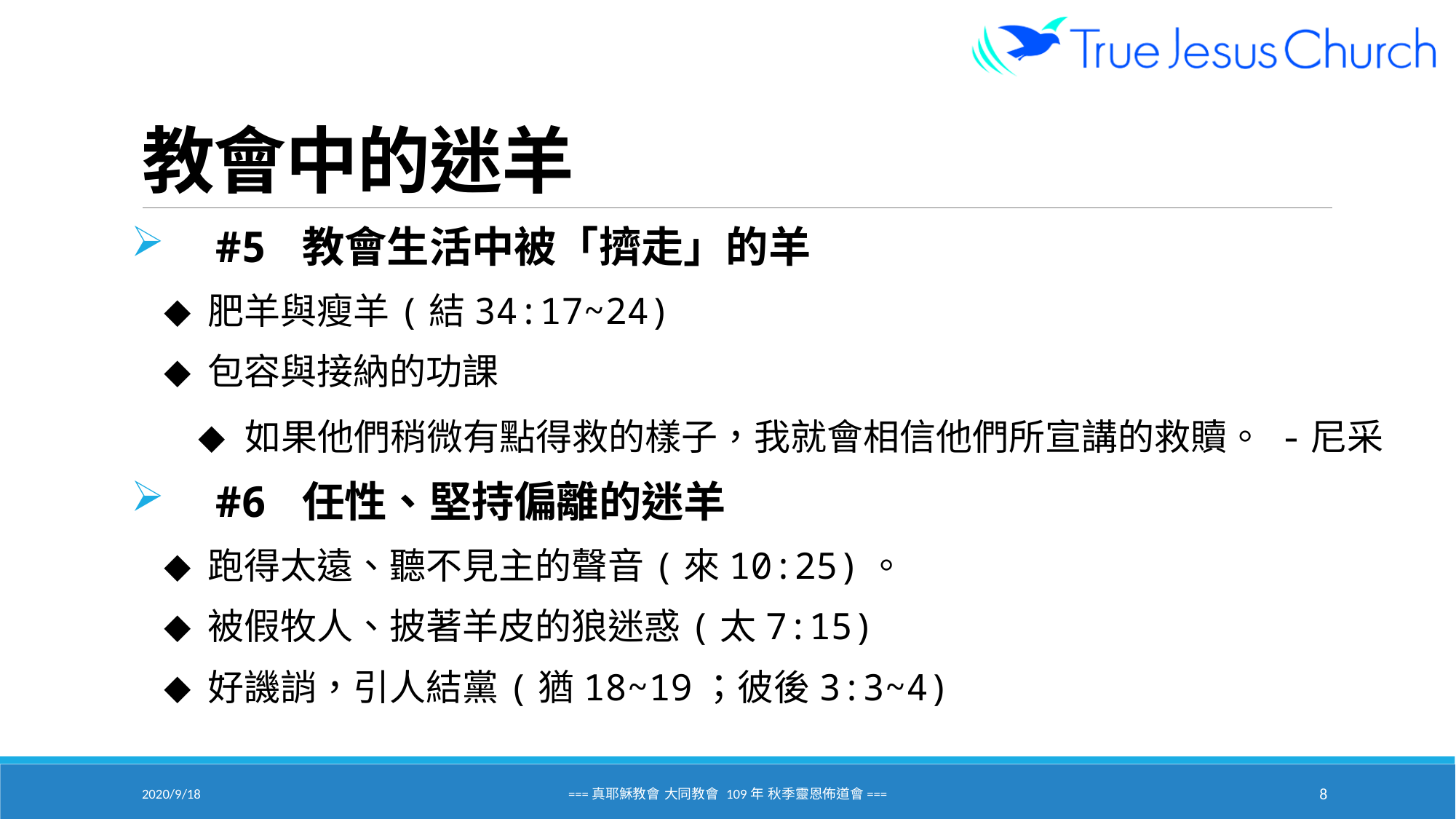

# 教會中的迷羊
  #5 教會生活中被「擠走」的羊
    ◆ 肥羊與瘦羊(結34:17~24)
    ◆ 包容與接納的功課
       ◆  如果他們稍微有點得救的樣子，我就會相信他們所宣講的救贖。 -尼采
  #6 任性、堅持偏離的迷羊
    ◆ 跑得太遠、聽不見主的聲音(來10:25)。
    ◆ 被假牧人、披著羊皮的狼迷惑(太7:15)
    ◆ 好譏誚，引人結黨(猶18~19；彼後3:3~4)

2020/9/18
===真耶穌教會 大同教會 109年 秋季靈恩佈道會===
8